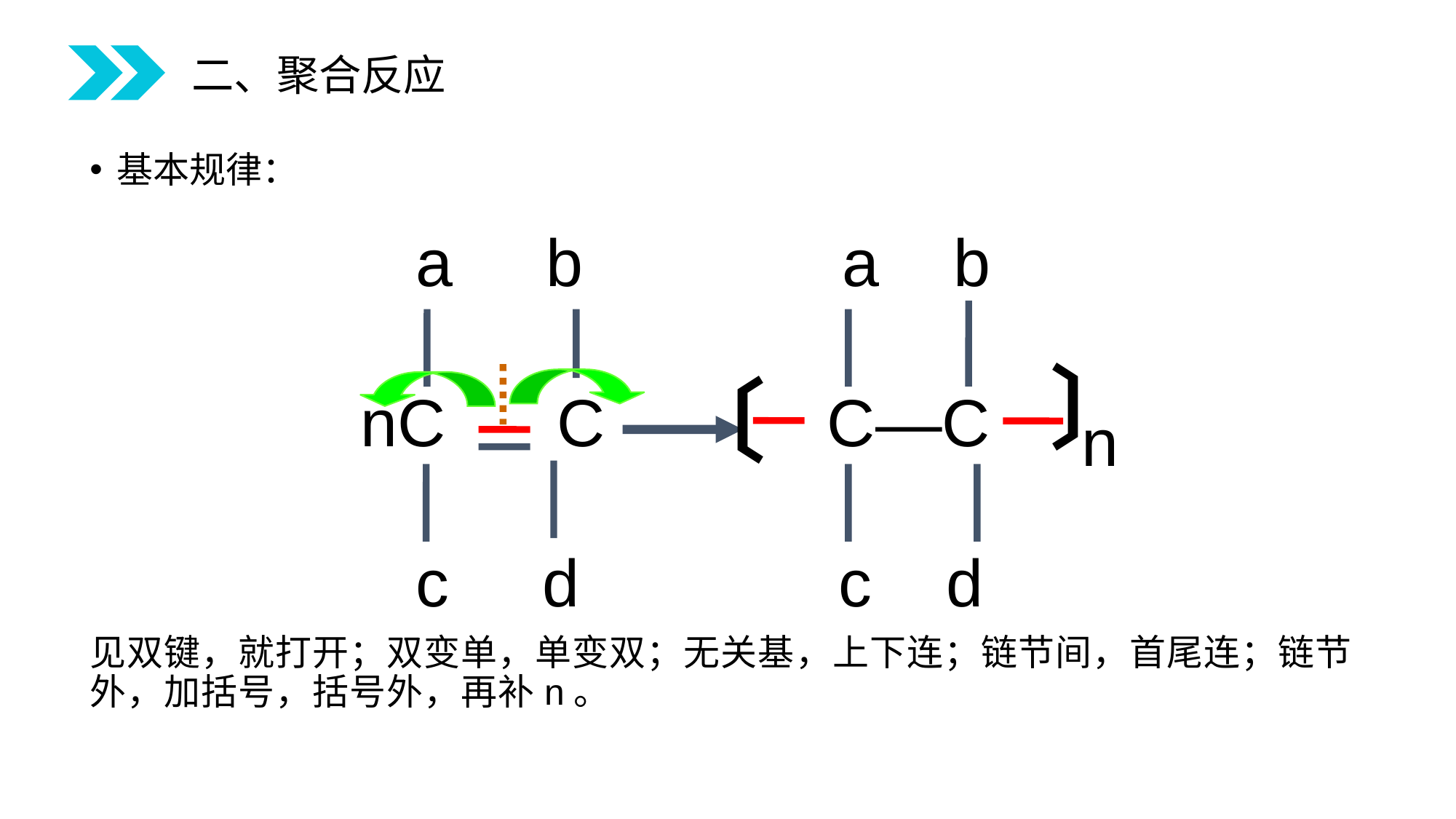

二、聚合反应
基本规律：
   a     b              a    b

nC      C            C—C

   c     d              c    d

〕
〔

n

见双键，就打开；双变单，单变双；无关基，上下连；链节间，首尾连；链节外，加括号，括号外，再补n。